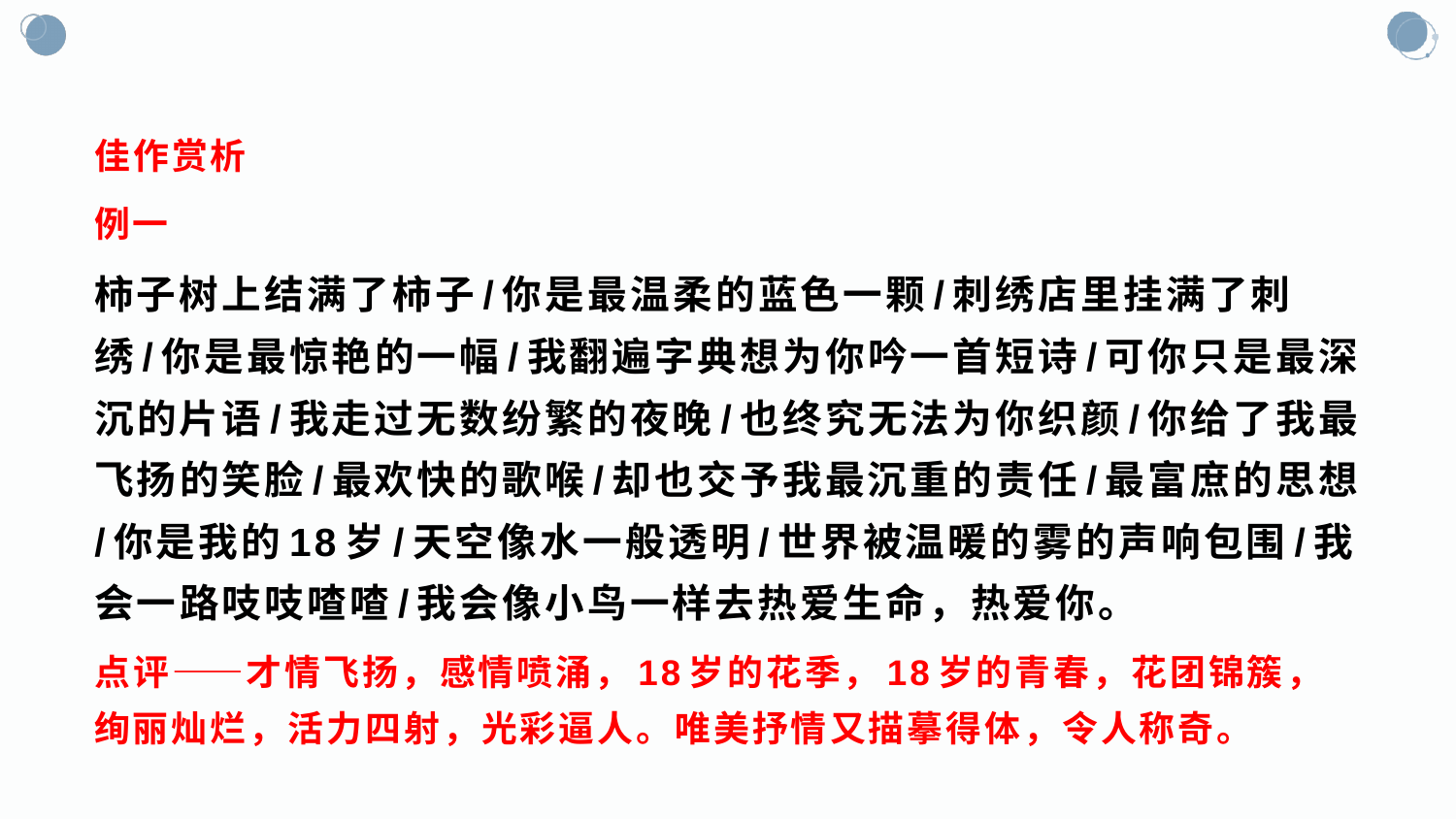

#
佳作赏析
例一
柿子树上结满了柿子/你是最温柔的蓝色一颗/刺绣店里挂满了刺绣/你是最惊艳的一幅/我翻遍字典想为你吟一首短诗/可你只是最深沉的片语/我走过无数纷繁的夜晚/也终究无法为你织颜/你给了我最飞扬的笑脸/最欢快的歌喉/却也交予我最沉重的责任/最富庶的思想/你是我的18岁/天空像水一般透明/世界被温暖的雾的声响包围/我会一路吱吱喳喳/我会像小鸟一样去热爱生命，热爱你。
点评——才情飞扬，感情喷涌，18岁的花季，18岁的青春，花团锦簇，绚丽灿烂，活力四射，光彩逼人。唯美抒情又描摹得体，令人称奇。